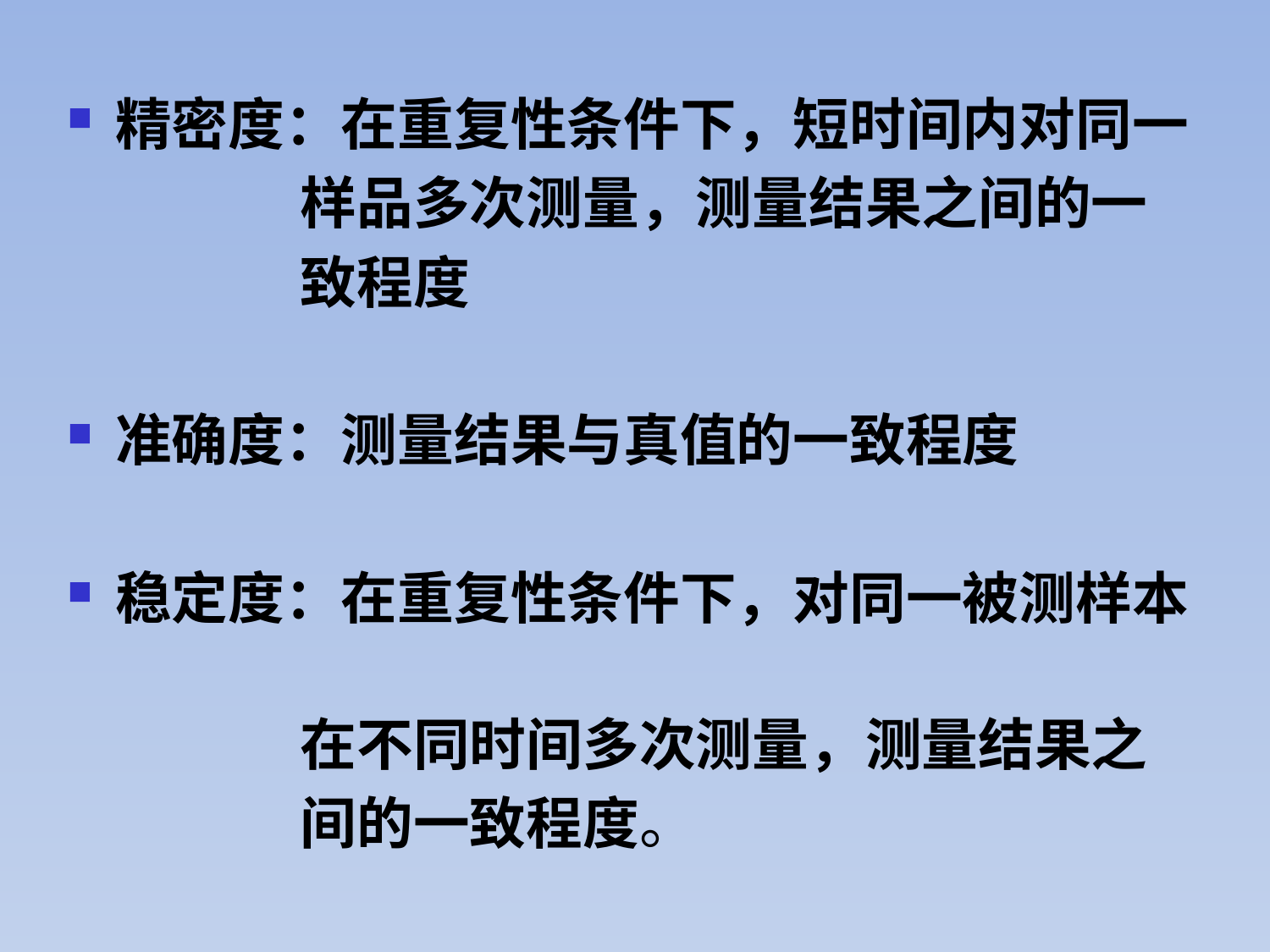

精密度：在重复性条件下，短时间内对同一
                 样品多次测量，测量结果之间的一
                 致程度

准确度：测量结果与真值的一致程度

稳定度：在重复性条件下，对同一被测样本
                 在不同时间多次测量，测量结果之
                 间的一致程度。